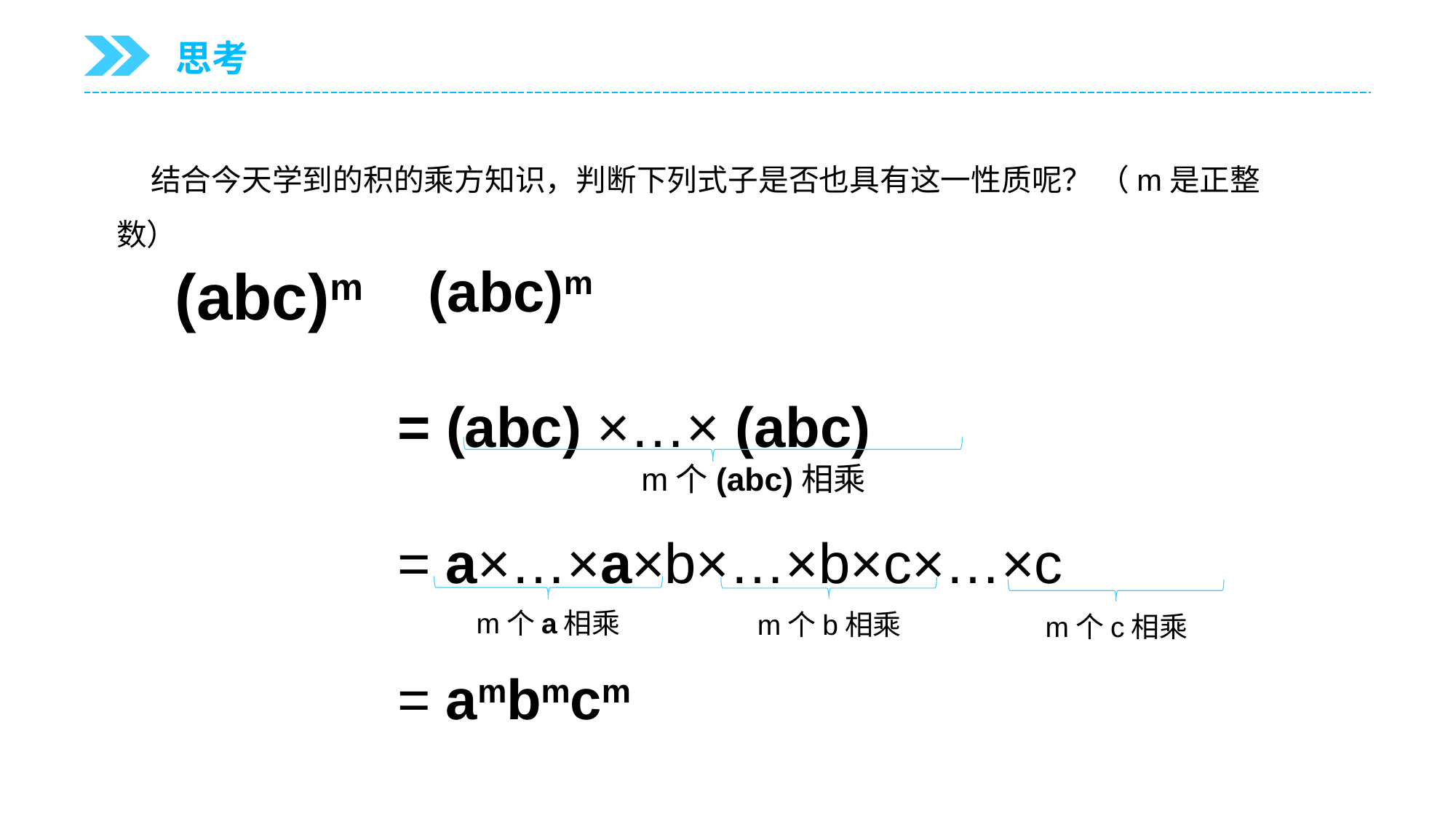

思考
    结合今天学到的积的乘方知识，判断下列式子是否也具有这一性质呢？ （m是正整数）
(abc)m

  (abc)m

= (abc) ×…× (abc)

= a×…×a×b×…×b×c×…×c

= ambmcm
m个(abc)相乘

m个a相乘

m个b相乘
m个c相乘